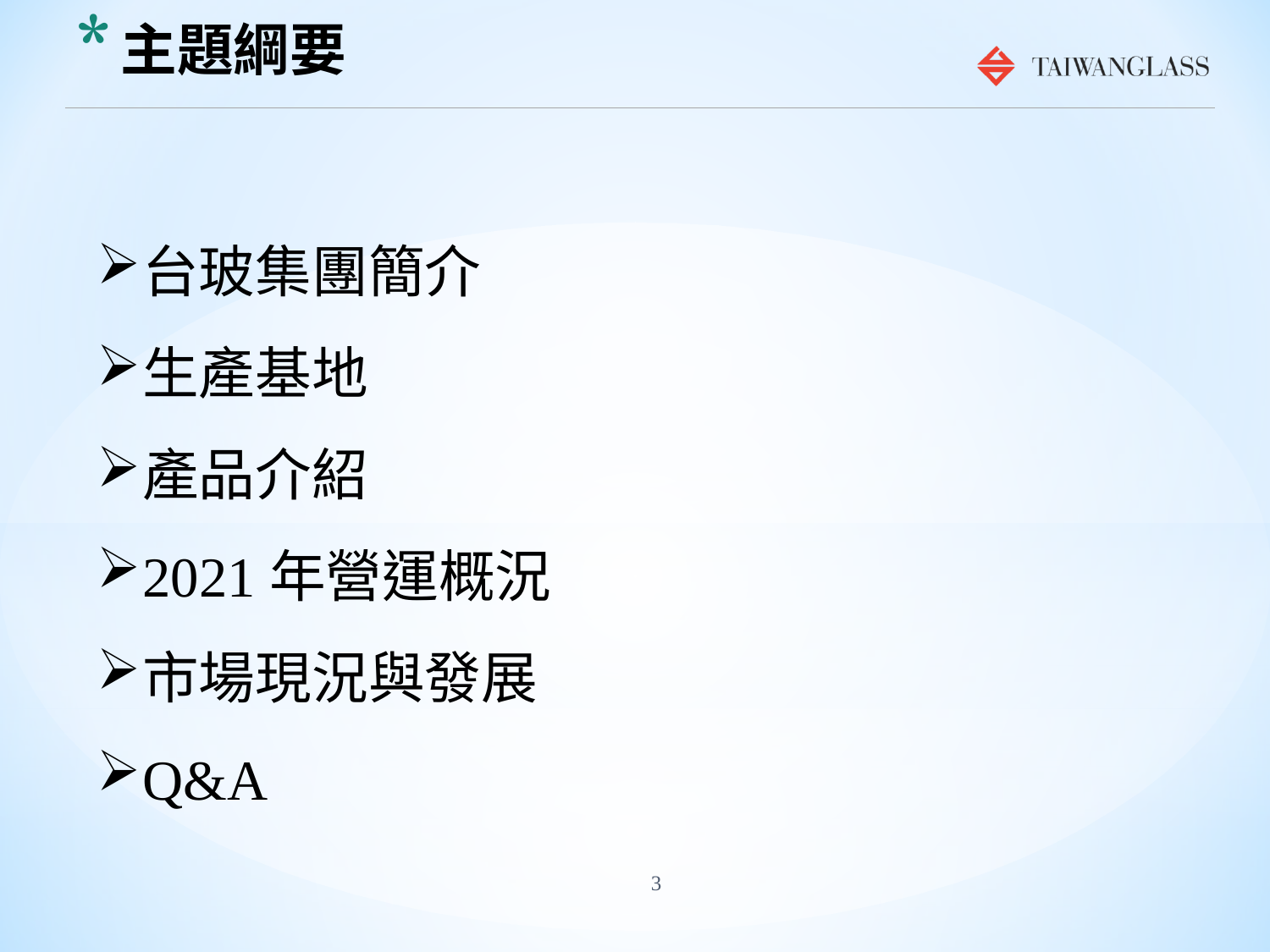

# 主題綱要
台玻集團簡介
生產基地
產品介紹
2021年營運概況
市場現況與發展
Q&A
3